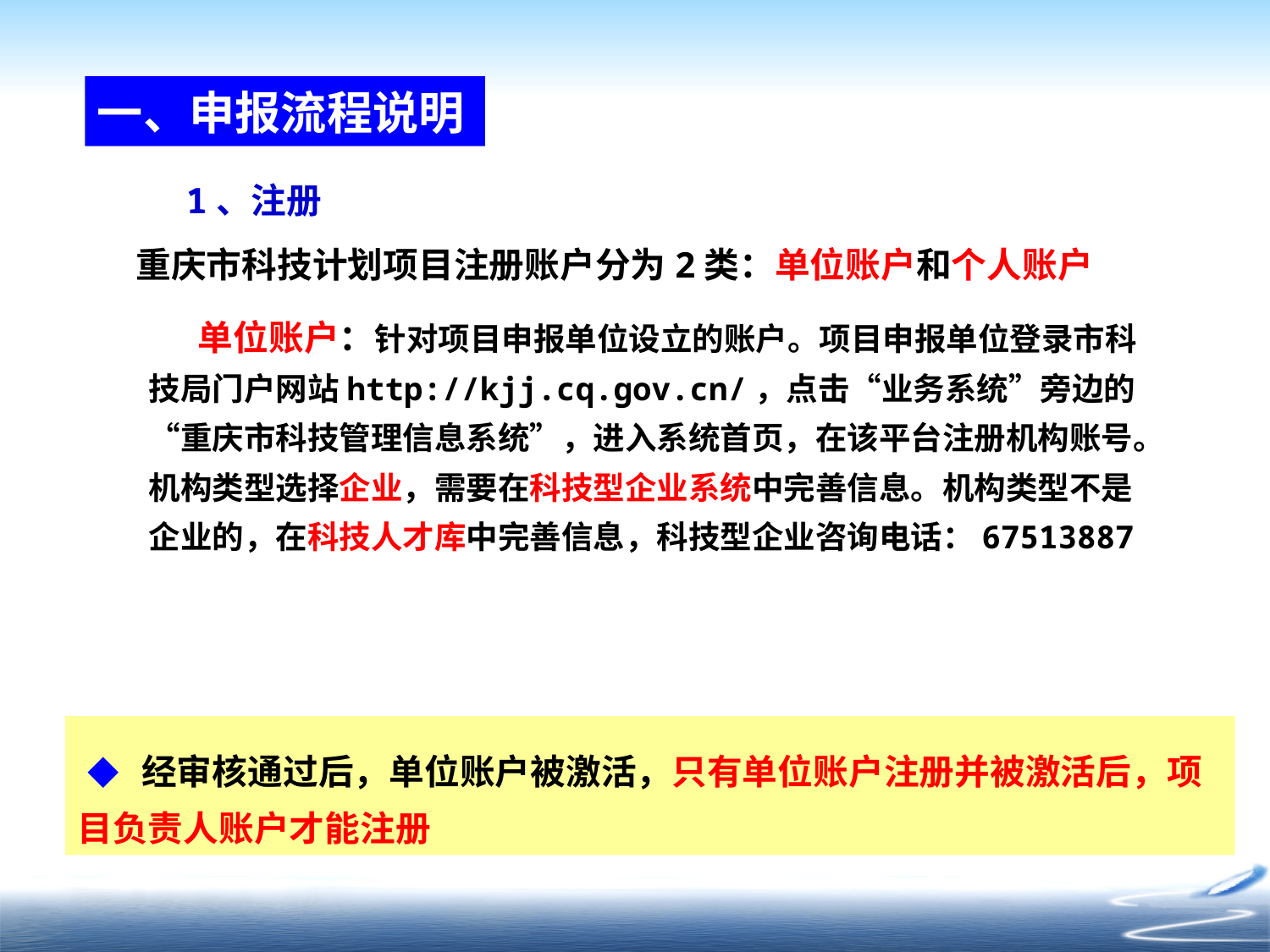

一、申报流程说明
    1、注册
     重庆市科技计划项目注册账户分为2类：单位账户和个人账户
           单位账户：针对项目申报单位设立的账户。项目申报单位登录市科技局门户网站http://kjj.cq.gov.cn/，点击“业务系统”旁边的“重庆市科技管理信息系统”，进入系统首页，在该平台注册机构账号。机构类型选择企业，需要在科技型企业系统中完善信息。机构类型不是企业的，在科技人才库中完善信息，科技型企业咨询电话：67513887

 ◆  经审核通过后，单位账户被激活，只有单位账户注册并被激活后，项目负责人账户才能注册